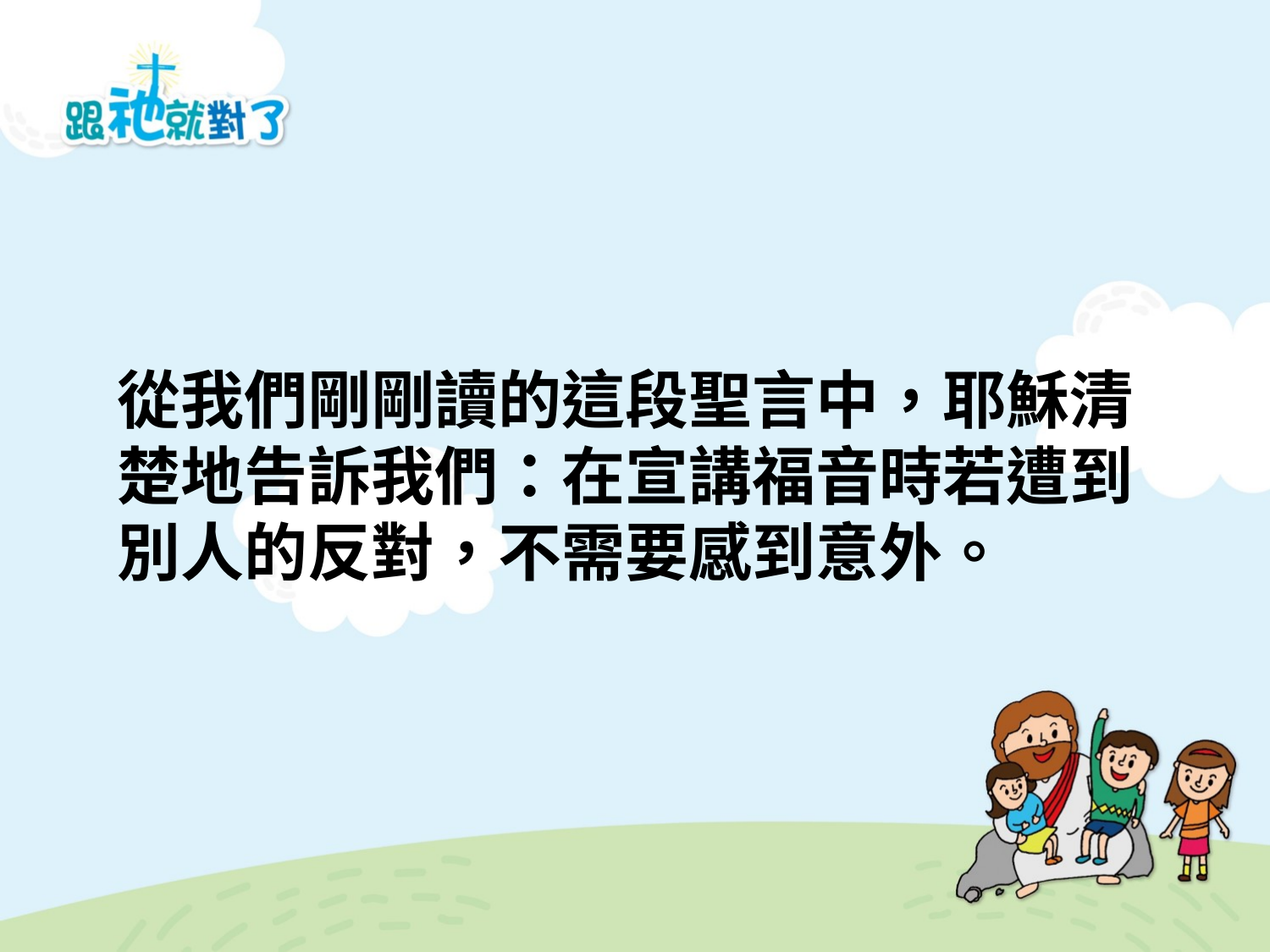

從我們剛剛讀的這段聖言中，耶穌清楚地告訴我們：在宣講福音時若遭到別人的反對，不需要感到意外。